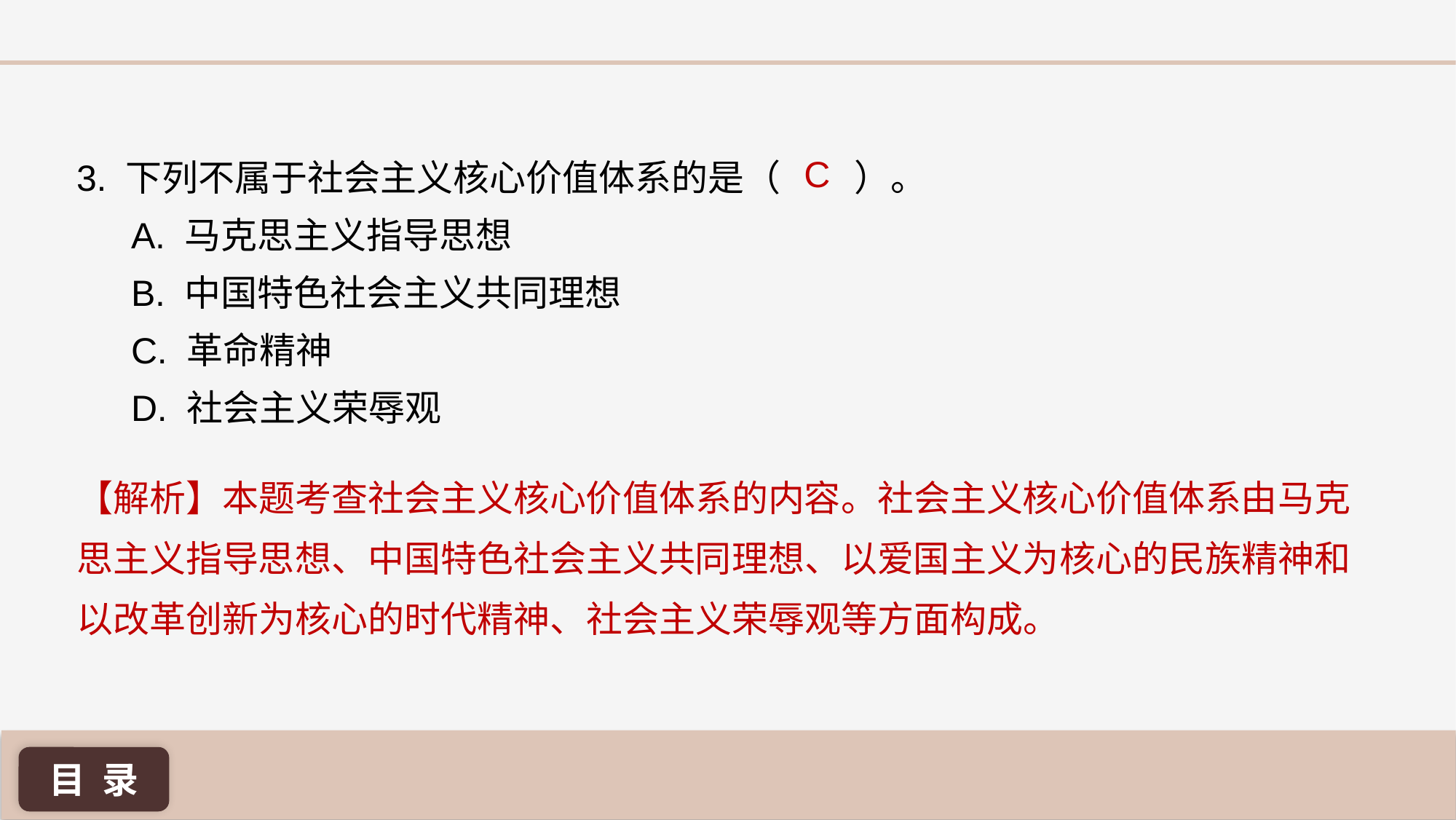

C
3. 下列不属于社会主义核心价值体系的是（         ）。
A. 马克思主义指导思想
B. 中国特色社会主义共同理想
C. 革命精神
D. 社会主义荣辱观
【解析】本题考查社会主义核心价值体系的内容。社会主义核心价值体系由马克思主义指导思想、中国特色社会主义共同理想、以爱国主义为核心的民族精神和以改革创新为核心的时代精神、社会主义荣辱观等方面构成。